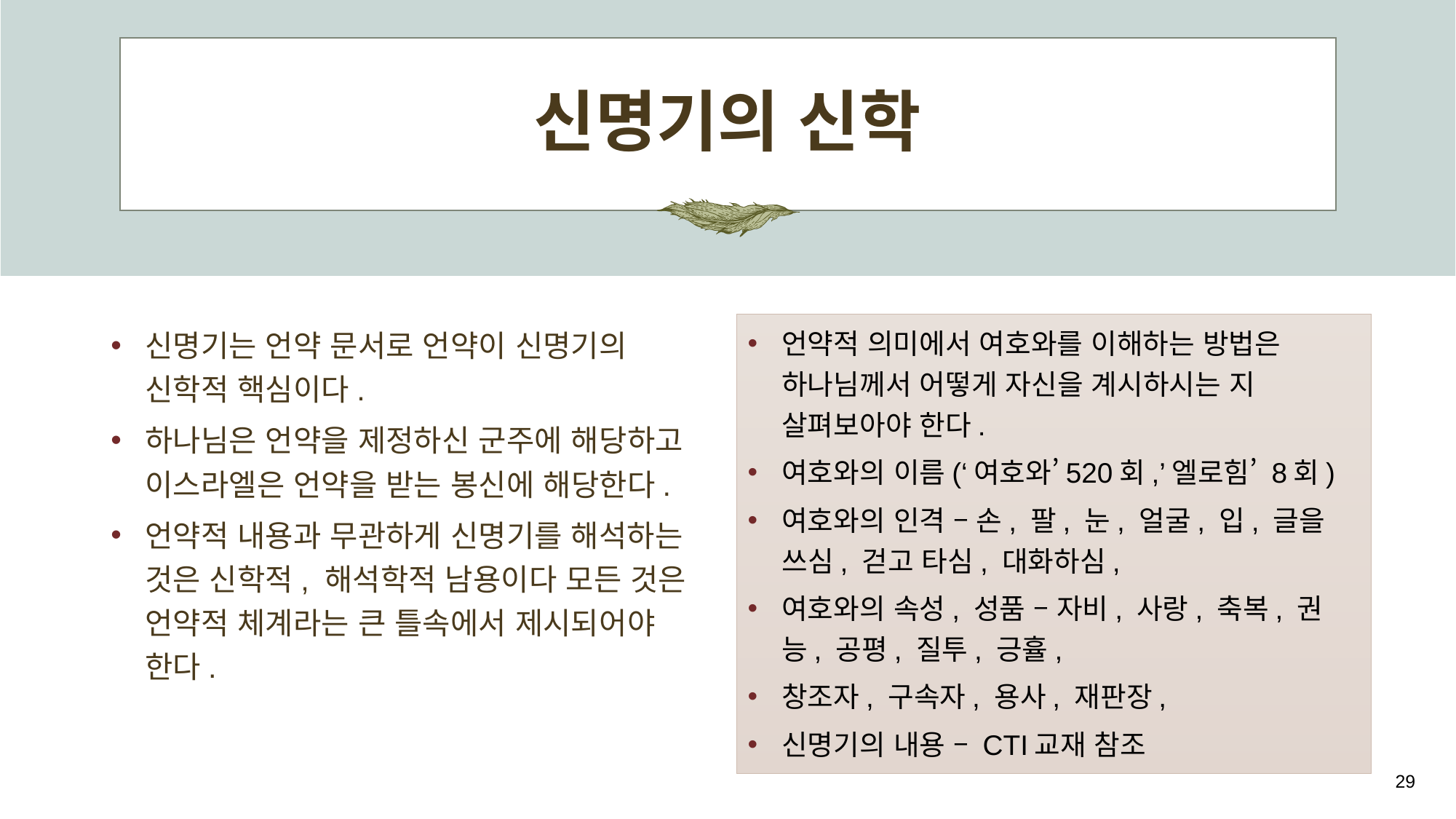

# 신명기의 신학
신명기는 언약 문서로 언약이 신명기의 신학적 핵심이다.
하나님은 언약을 제정하신 군주에 해당하고 이스라엘은 언약을 받는 봉신에 해당한다.
언약적 내용과 무관하게 신명기를 해석하는 것은 신학적, 해석학적 남용이다 모든 것은 언약적 체계라는 큰 틀속에서 제시되어야 한다.
언약적 의미에서 여호와를 이해하는 방법은 하나님께서 어떻게 자신을 계시하시는 지 살펴보아야 한다.
여호와의 이름(‘여호와’520회,’엘로힘’ 8회)
여호와의 인격 – 손, 팔, 눈, 얼굴, 입, 글을 쓰심, 걷고 타심, 대화하심,
여호와의 속성, 성품 – 자비, 사랑, 축복, 권능, 공평, 질투, 긍휼,
창조자, 구속자, 용사, 재판장,
신명기의 내용 – CTI교재 참조
29